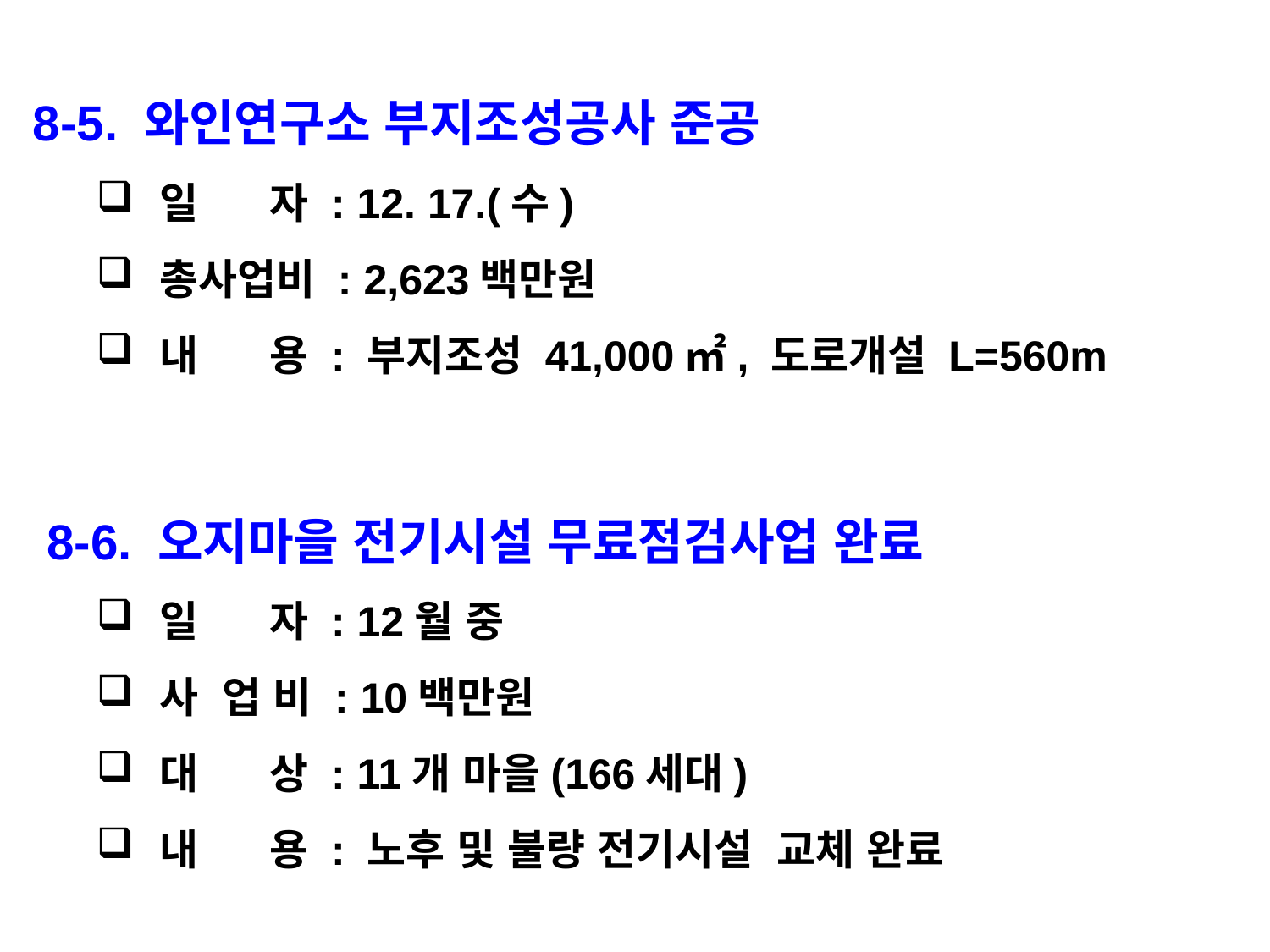

8-5. 와인연구소 부지조성공사 준공
일      자 : 12. 17.(수)
총사업비 : 2,623백만원
내      용 : 부지조성 41,000㎡, 도로개설 L=560m

 8-6. 오지마을 전기시설 무료점검사업 완료
일      자 : 12월 중
사  업 비 : 10백만원
대      상 : 11개 마을(166세대)
내      용 : 노후 및 불량 전기시설  교체 완료